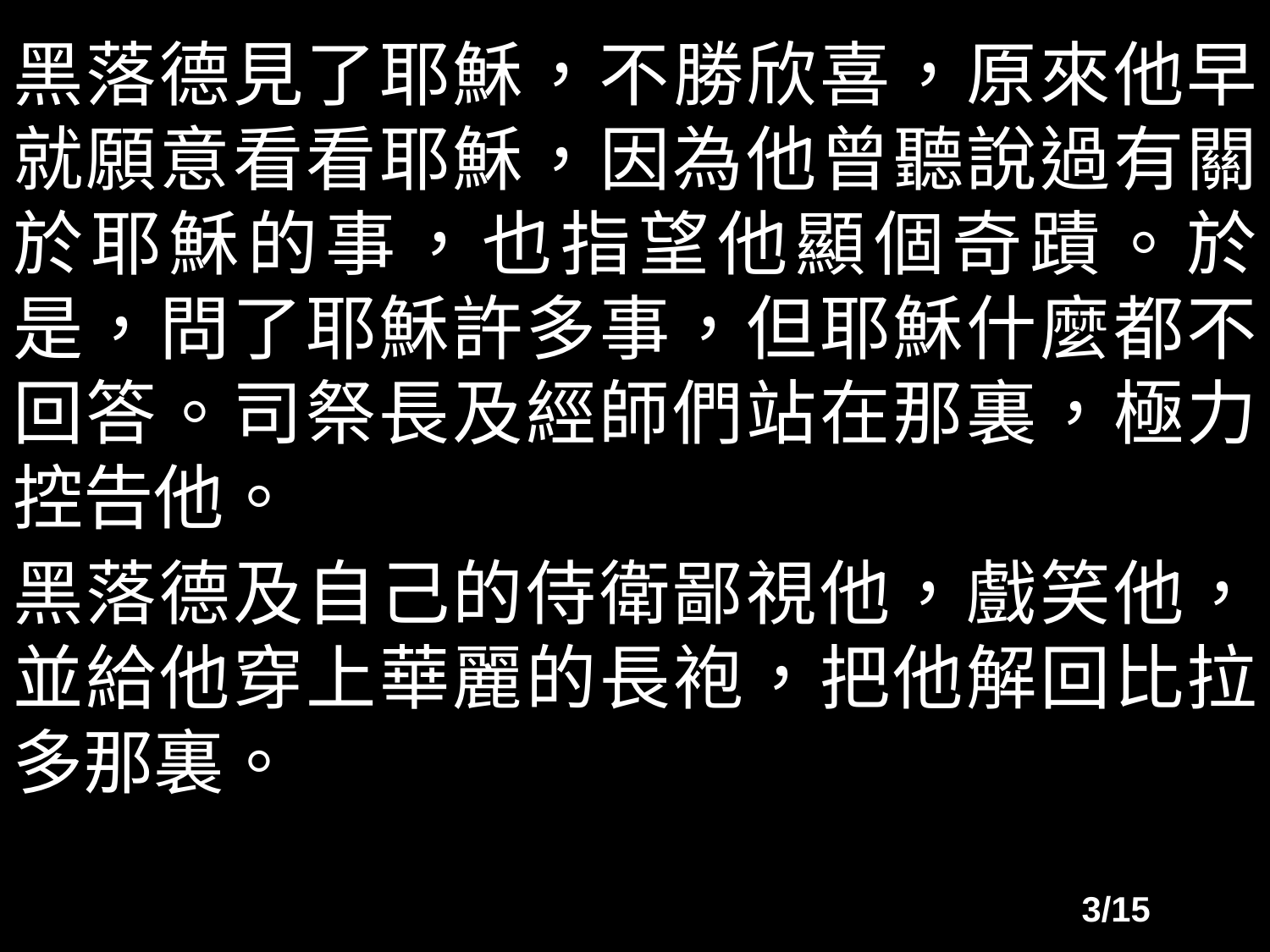

黑落德見了耶穌，不勝欣喜，原來他早就願意看看耶穌，因為他曾聽說過有關於耶穌的事，也指望他顯個奇蹟。於是，問了耶穌許多事，但耶穌什麼都不回答。司祭長及經師們站在那裏，極力控告他。
黑落德及自己的侍衛鄙視他，戲笑他，並給他穿上華麗的長袍，把他解回比拉多那裏。
3/15